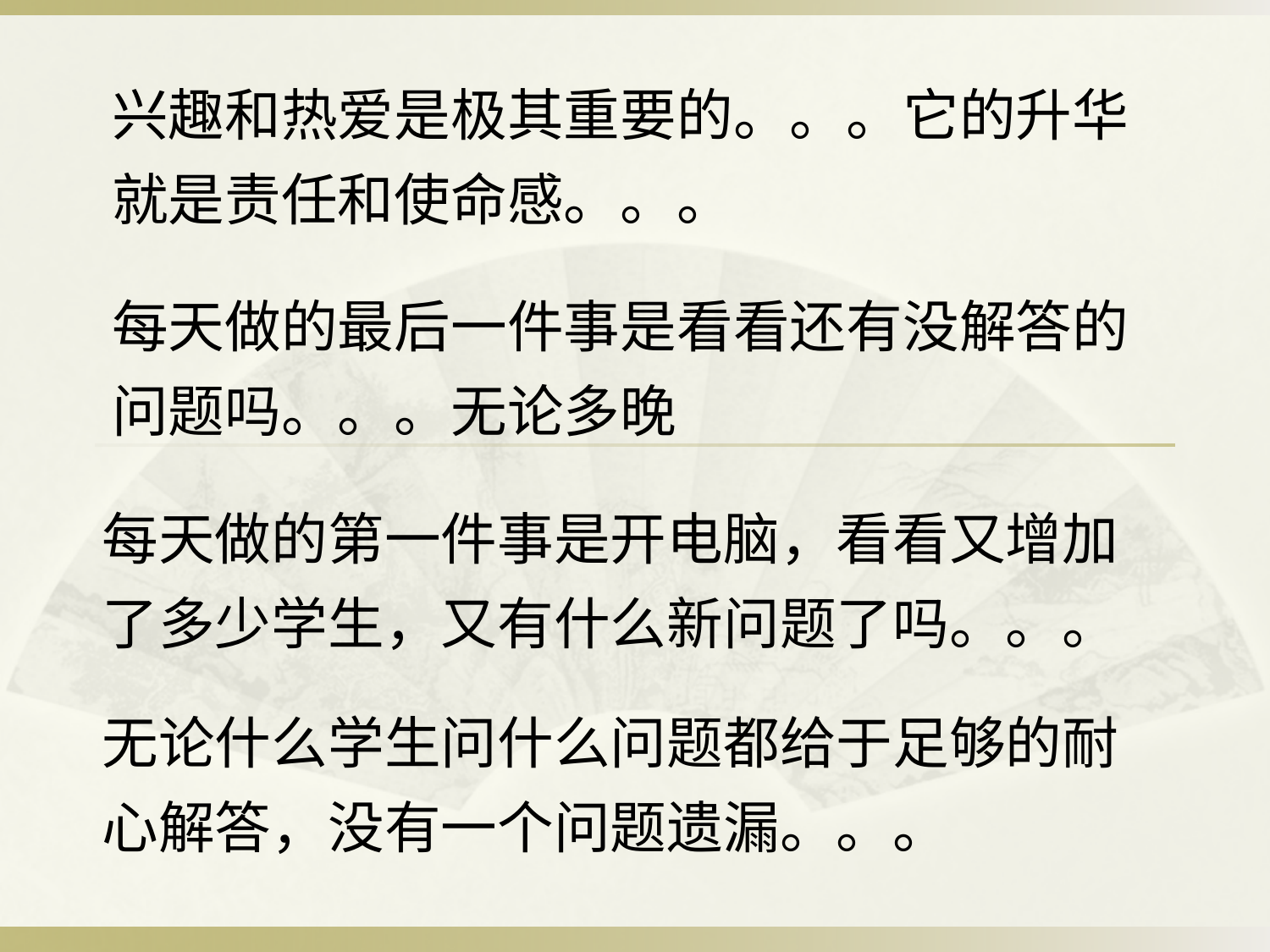

兴趣和热爱是极其重要的。。。它的升华就是责任和使命感。。。
每天做的最后一件事是看看还有没解答的问题吗。。。无论多晚
每天做的第一件事是开电脑，看看又增加了多少学生，又有什么新问题了吗。。。
无论什么学生问什么问题都给于足够的耐心解答，没有一个问题遗漏。。。